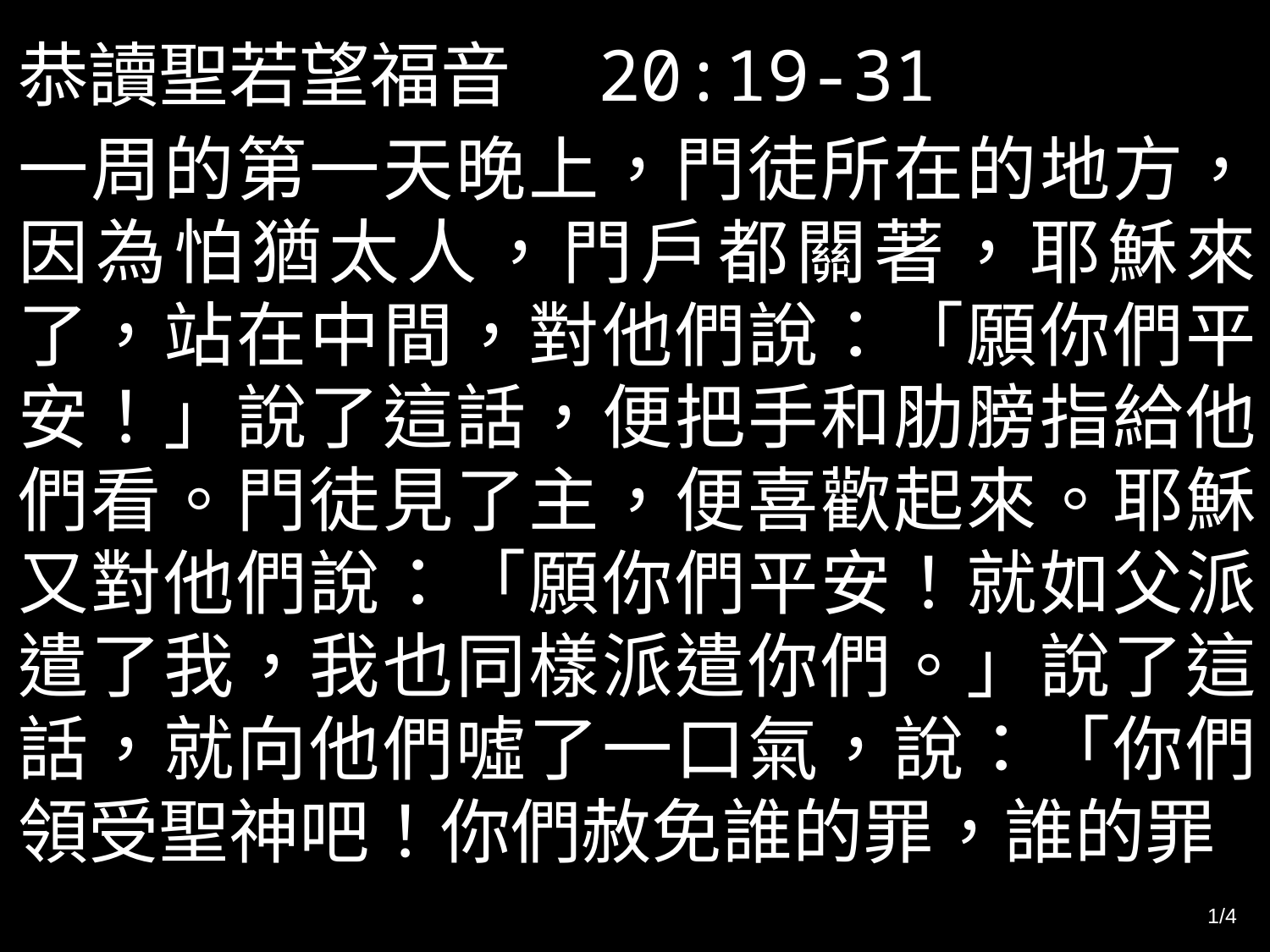

恭讀聖若望福音　20:19-31
一周的第一天晚上，門徒所在的地方，因為怕猶太人，門戶都關著，耶穌來了，站在中間，對他們說：「願你們平安！」說了這話，便把手和肋膀指給他們看。門徒見了主，便喜歡起來。耶穌又對他們說：「願你們平安！就如父派遣了我，我也同樣派遣你們。」說了這話，就向他們噓了一口氣，說：「你們領受聖神吧！你們赦免誰的罪，誰的罪
1/4